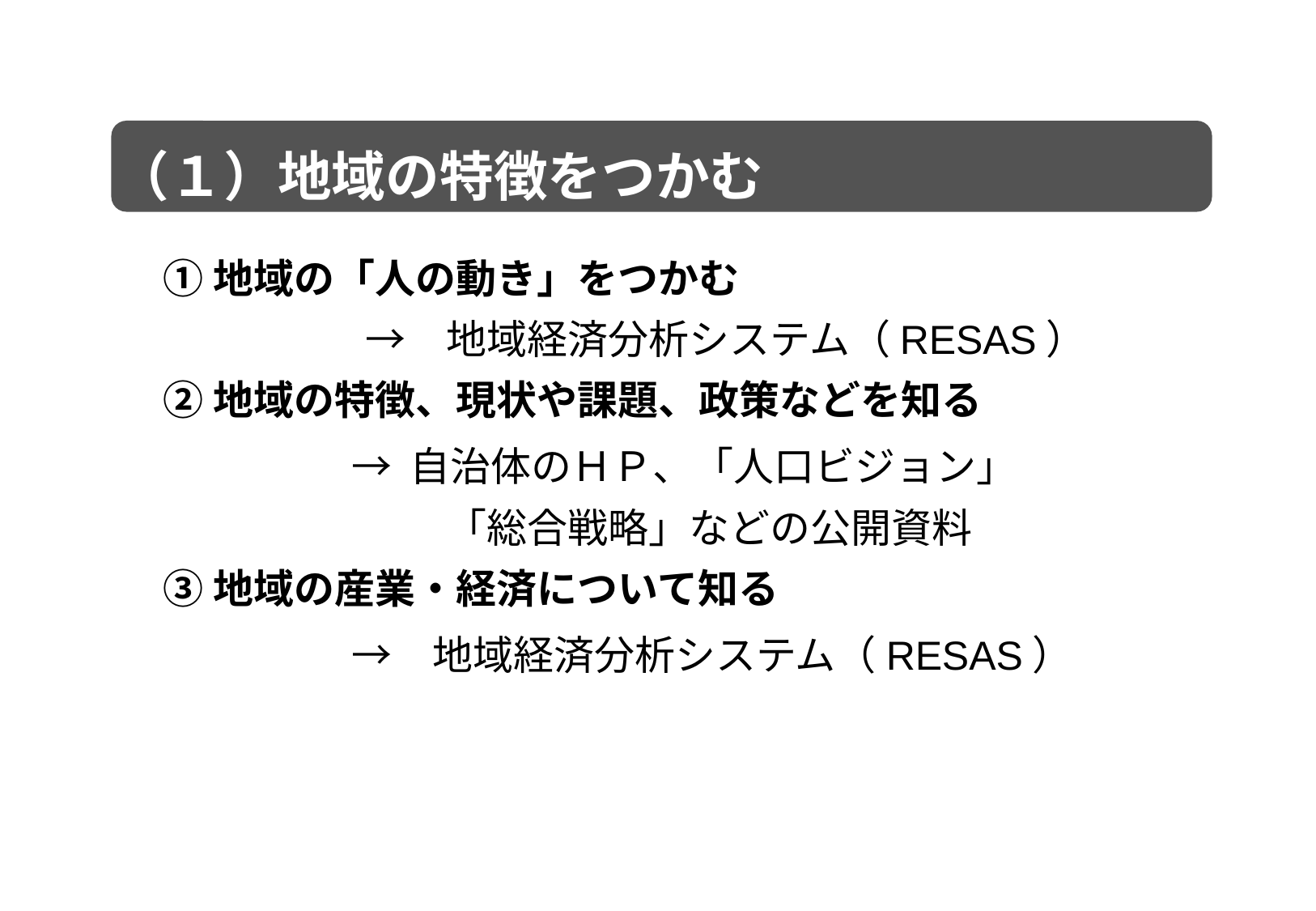

（１）地域の特徴をつかむ
①地域の「人の動き」をつかむ
　　　　　→　地域経済分析システム（RESAS）
②地域の特徴、現状や課題、政策などを知る
　　　　→  自治体のＨＰ、「人口ビジョン」
　　　　　　　「総合戦略」などの公開資料
③地域の産業・経済について知る
　　　　→　地域経済分析システム（RESAS）